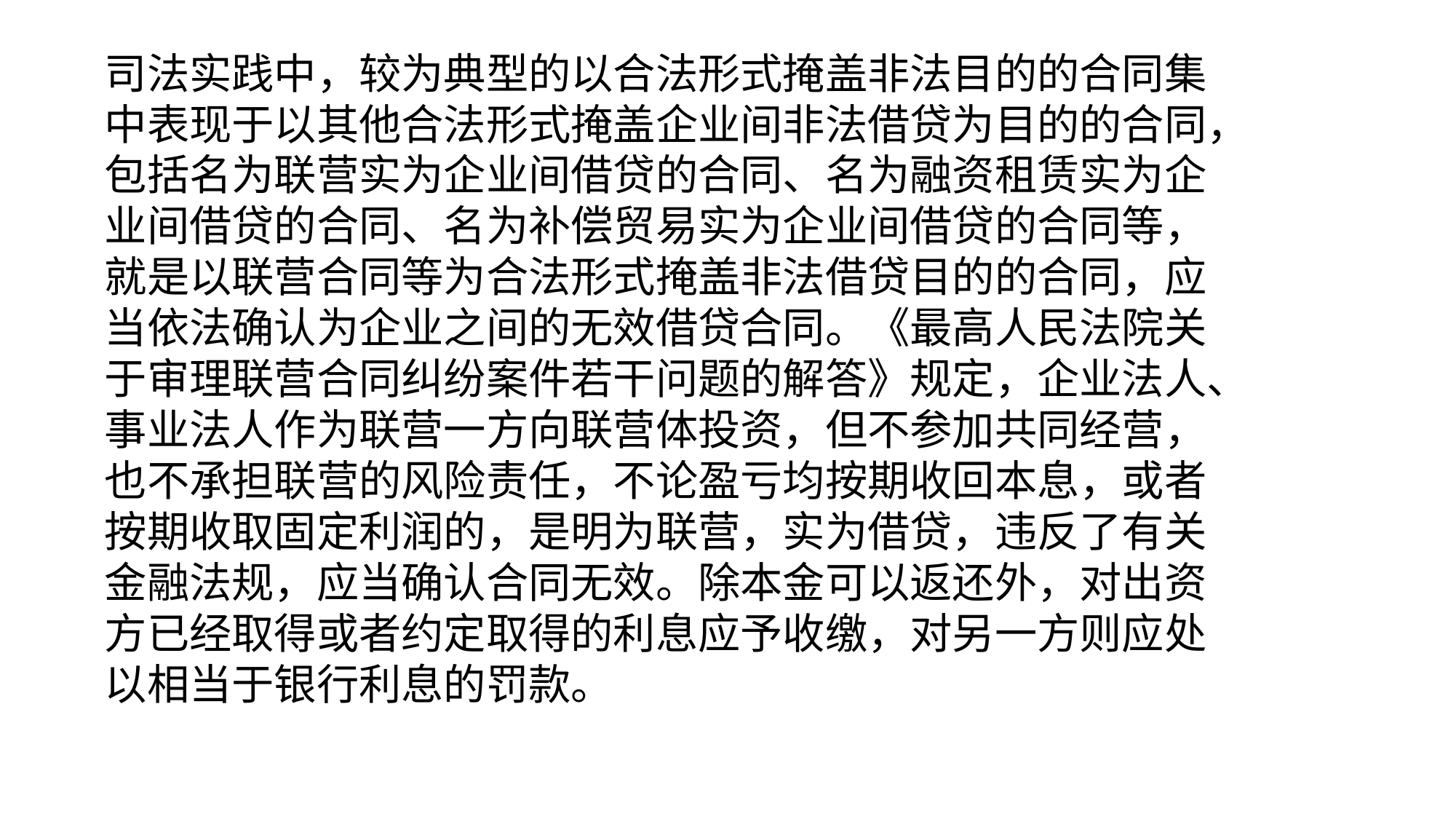

司法实践中，较为典型的以合法形式掩盖非法目的的合同集中表现于以其他合法形式掩盖企业间非法借贷为目的的合同，包括名为联营实为企业间借贷的合同、名为融资租赁实为企业间借贷的合同、名为补偿贸易实为企业间借贷的合同等，就是以联营合同等为合法形式掩盖非法借贷目的的合同，应当依法确认为企业之间的无效借贷合同。《最高人民法院关于审理联营合同纠纷案件若干问题的解答》规定，企业法人、事业法人作为联营一方向联营体投资，但不参加共同经营，也不承担联营的风险责任，不论盈亏均按期收回本息，或者按期收取固定利润的，是明为联营，实为借贷，违反了有关金融法规，应当确认合同无效。除本金可以返还外，对出资方已经取得或者约定取得的利息应予收缴，对另一方则应处以相当于银行利息的罚款。